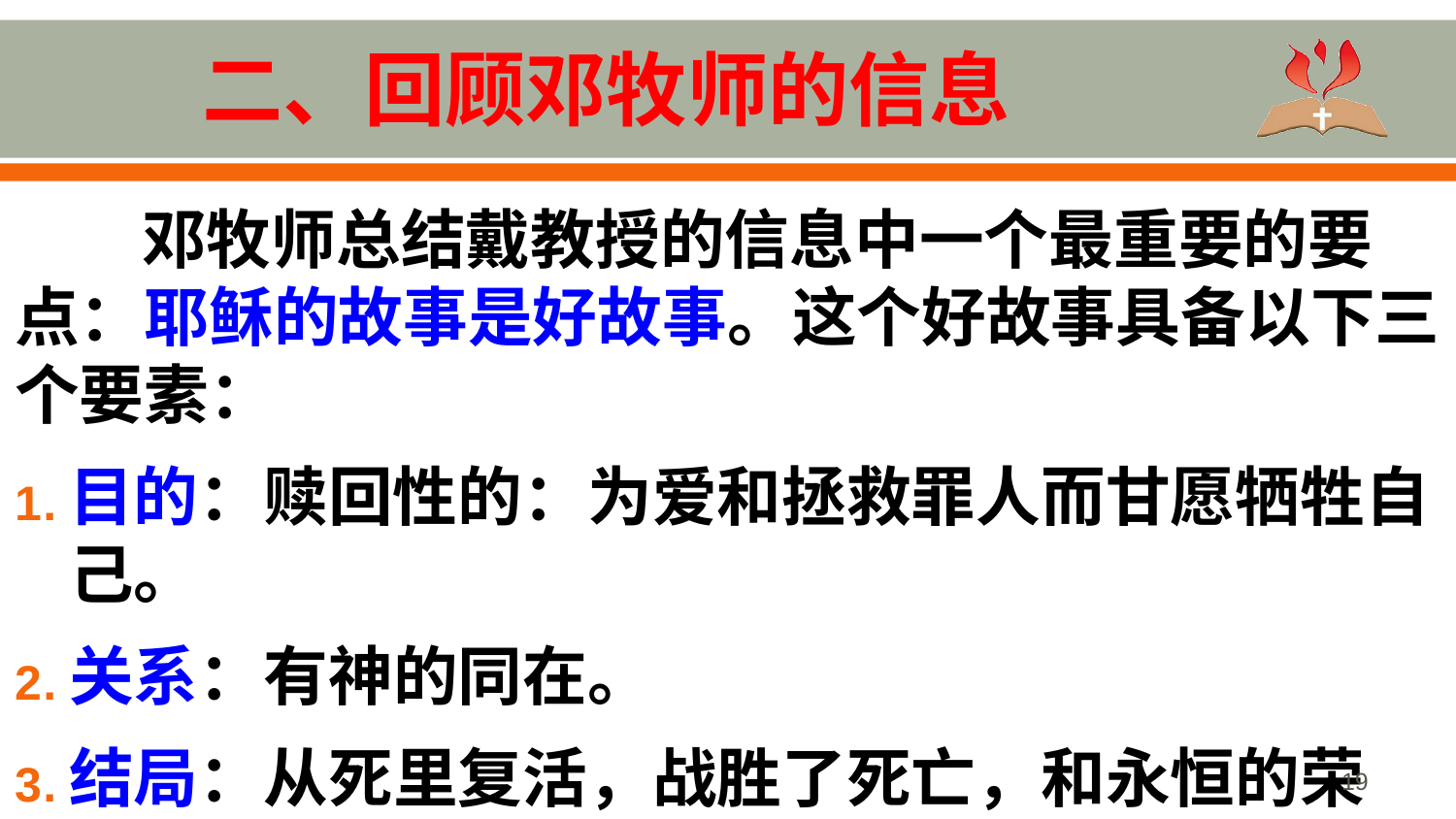

# 二、回顾邓牧师的信息
邓牧师总结戴教授的信息中一个最重要的要点：耶稣的故事是好故事。这个好故事具备以下三个要素：
目的：赎回性的：为爱和拯救罪人而甘愿牺牲自己。
关系：有神的同在。
结局：从死里复活，战胜了死亡，和永恒的荣耀。

19